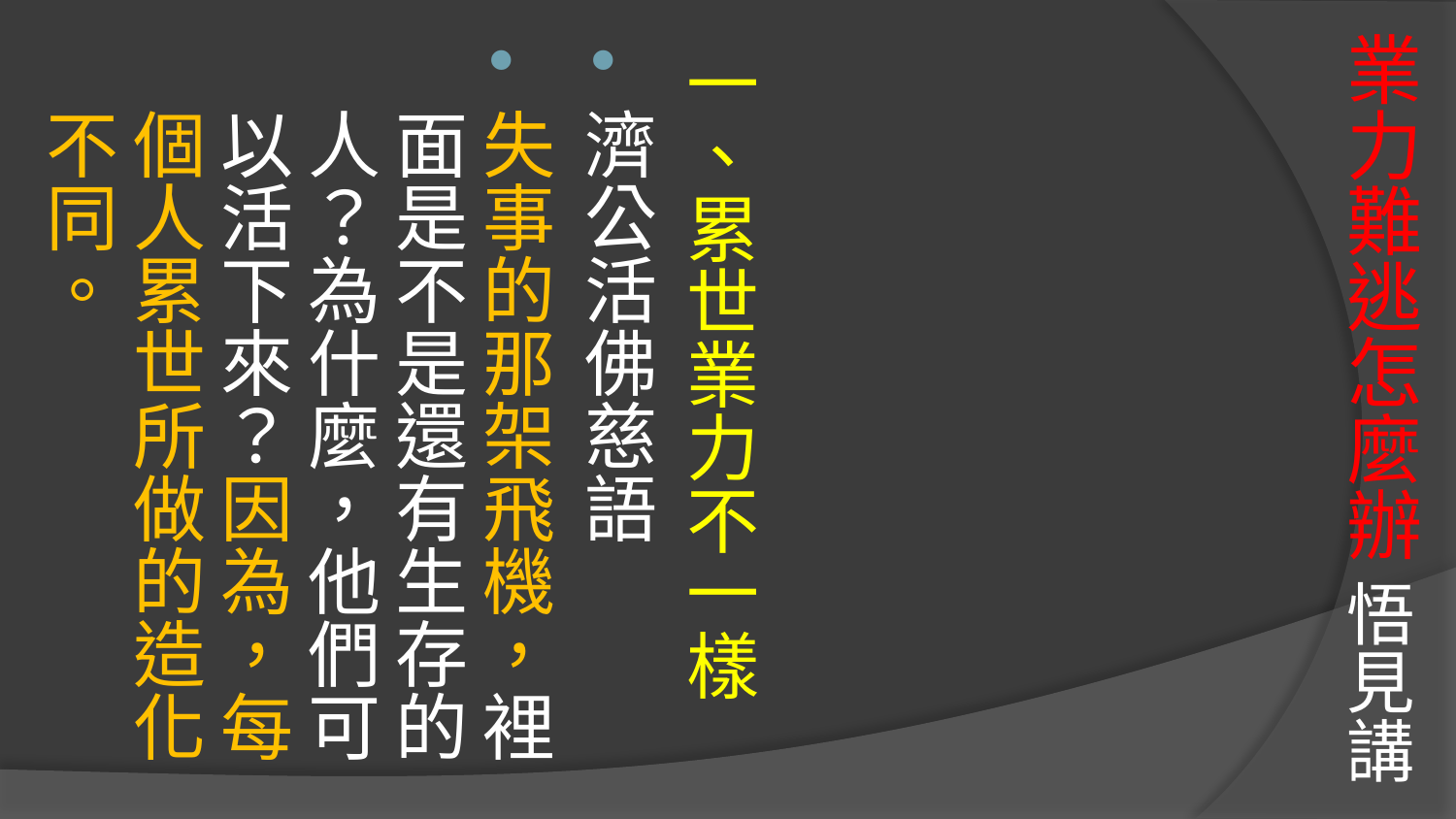

# 業力難逃怎麼辦 悟見講
一、累世業力不一樣
濟公活佛慈語
失事的那架飛機，裡面是不是還有生存的人？為什麼，他們可以活下來？因為，每個人累世所做的造化不同。